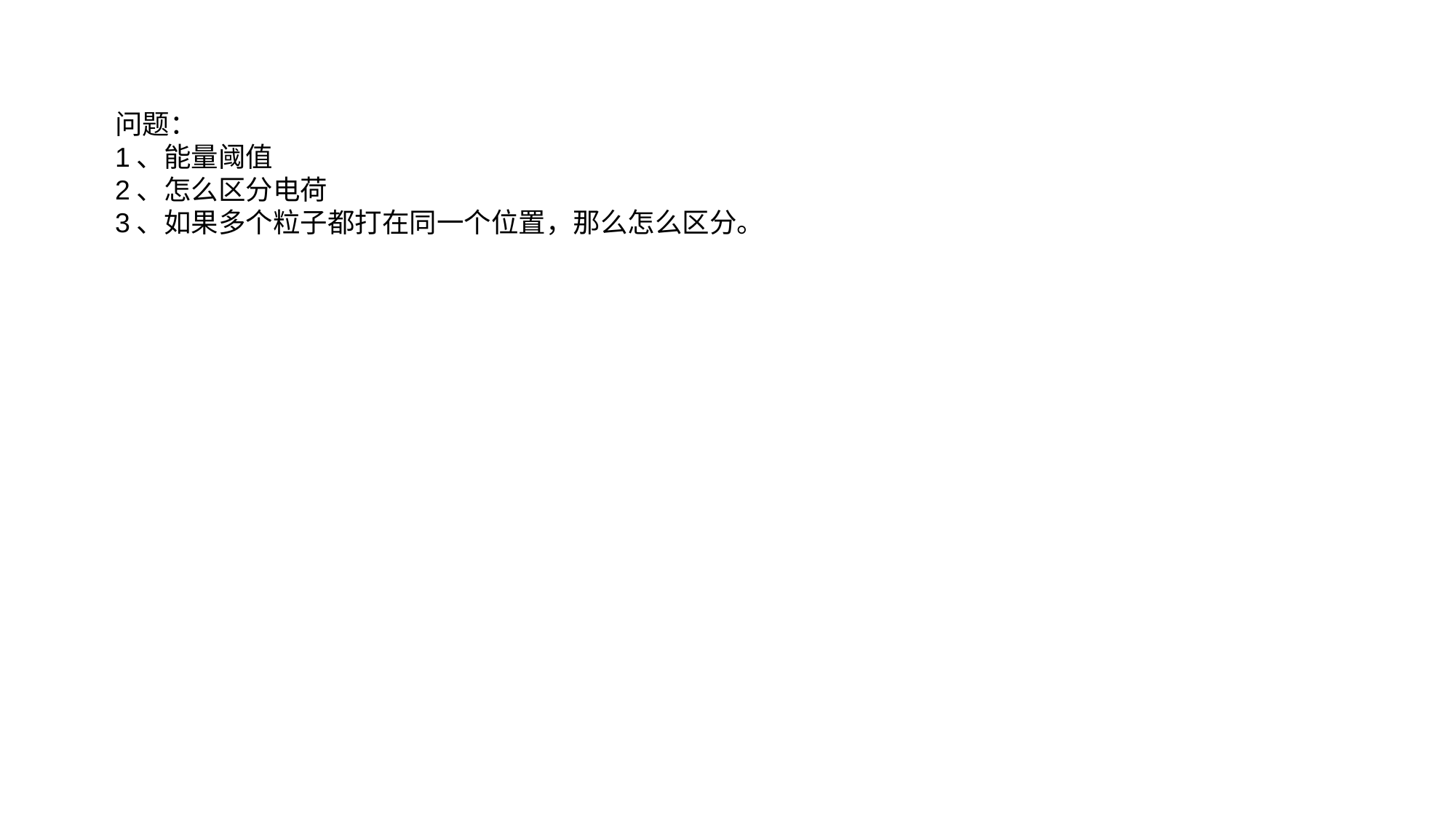

问题：
1、能量阈值
2、怎么区分电荷
3、如果多个粒子都打在同一个位置，那么怎么区分。